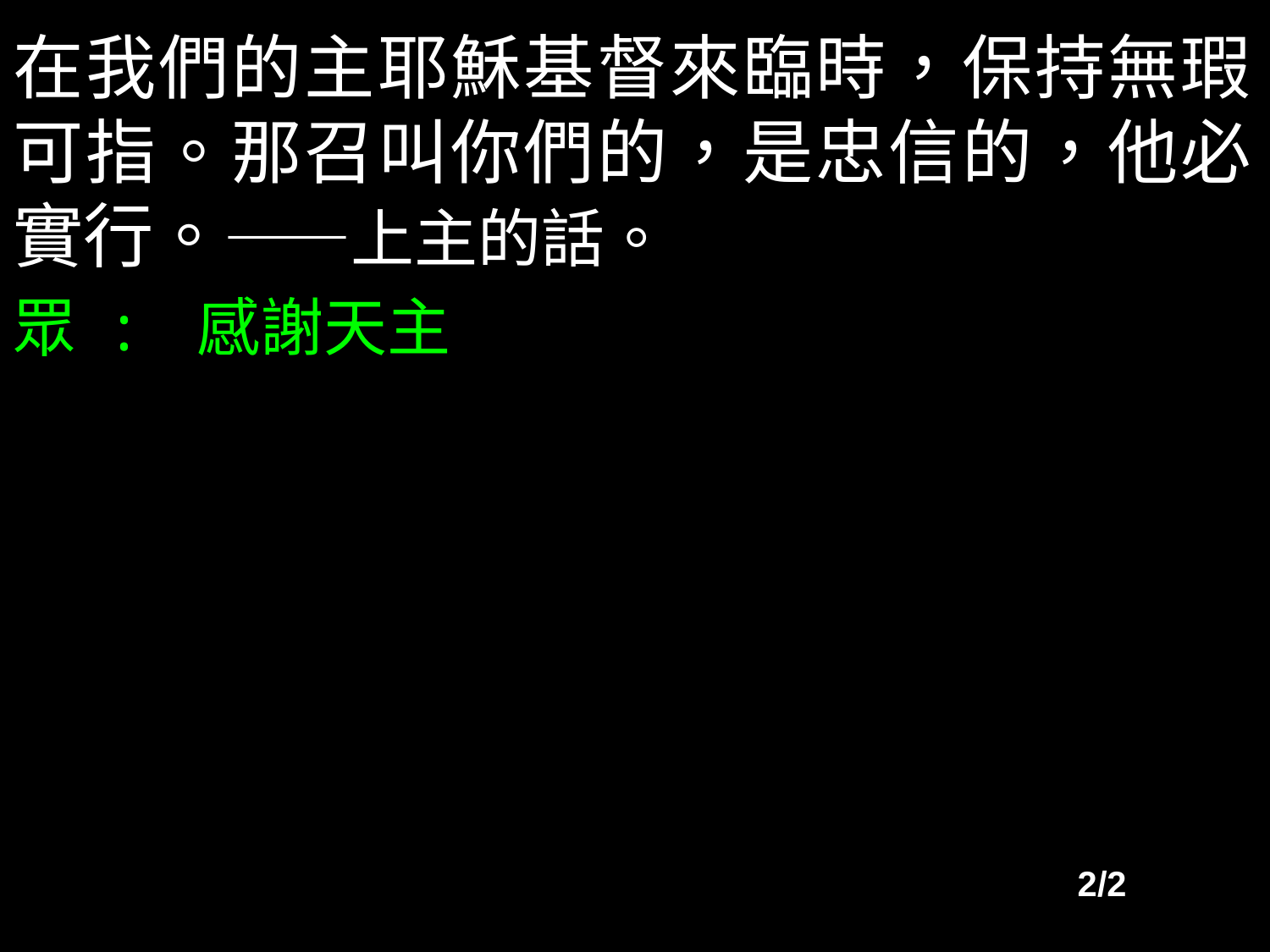

在我們的主耶穌基督來臨時，保持無瑕可指。那召叫你們的，是忠信的，他必實行。——上主的話。
眾 : 感謝天主

2/2